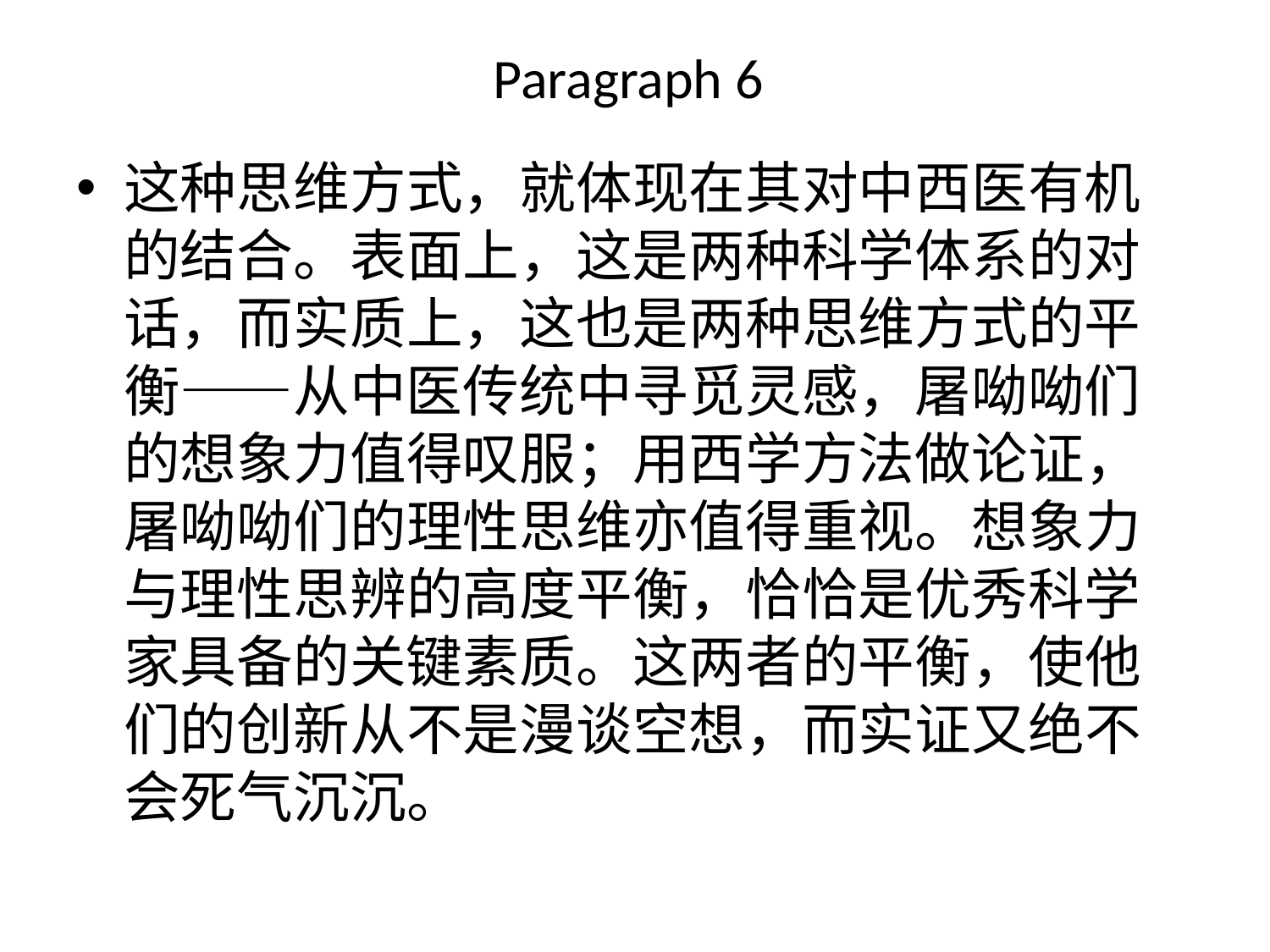

# Paragraph 6
这种思维方式，就体现在其对中西医有机的结合。表面上，这是两种科学体系的对话，而实质上，这也是两种思维方式的平衡——从中医传统中寻觅灵感，屠呦呦们的想象力值得叹服；用西学方法做论证，屠呦呦们的理性思维亦值得重视。想象力与理性思辨的高度平衡，恰恰是优秀科学家具备的关键素质。这两者的平衡，使他们的创新从不是漫谈空想，而实证又绝不会死气沉沉。